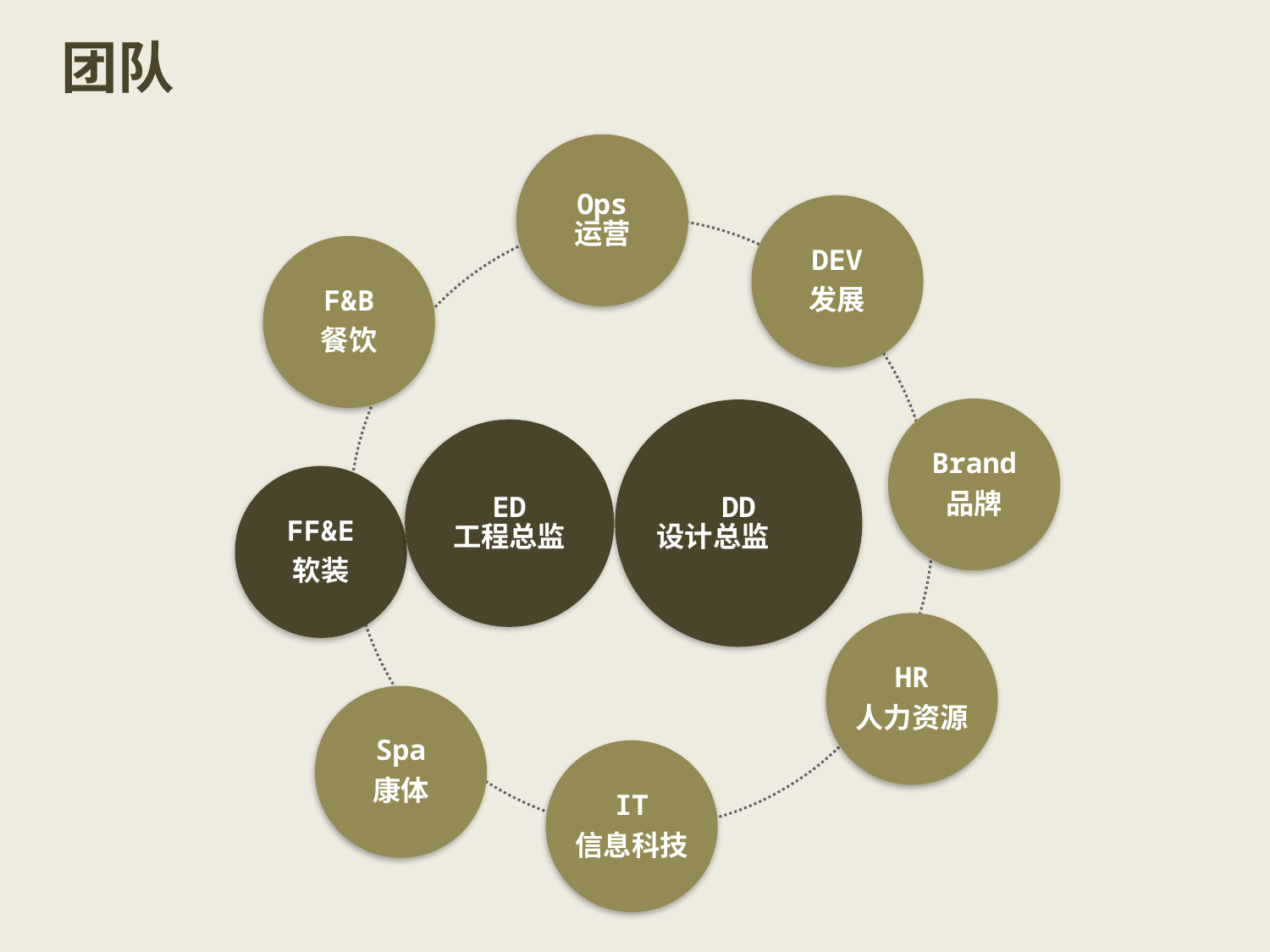

# 团队
DD
设计总监

Ops
运营

DEV
发展

Brand
品牌

HR
人力资源

IT
信息科技

Spa
康体

FF&E
软装

ED
工程总监

F&B
餐饮